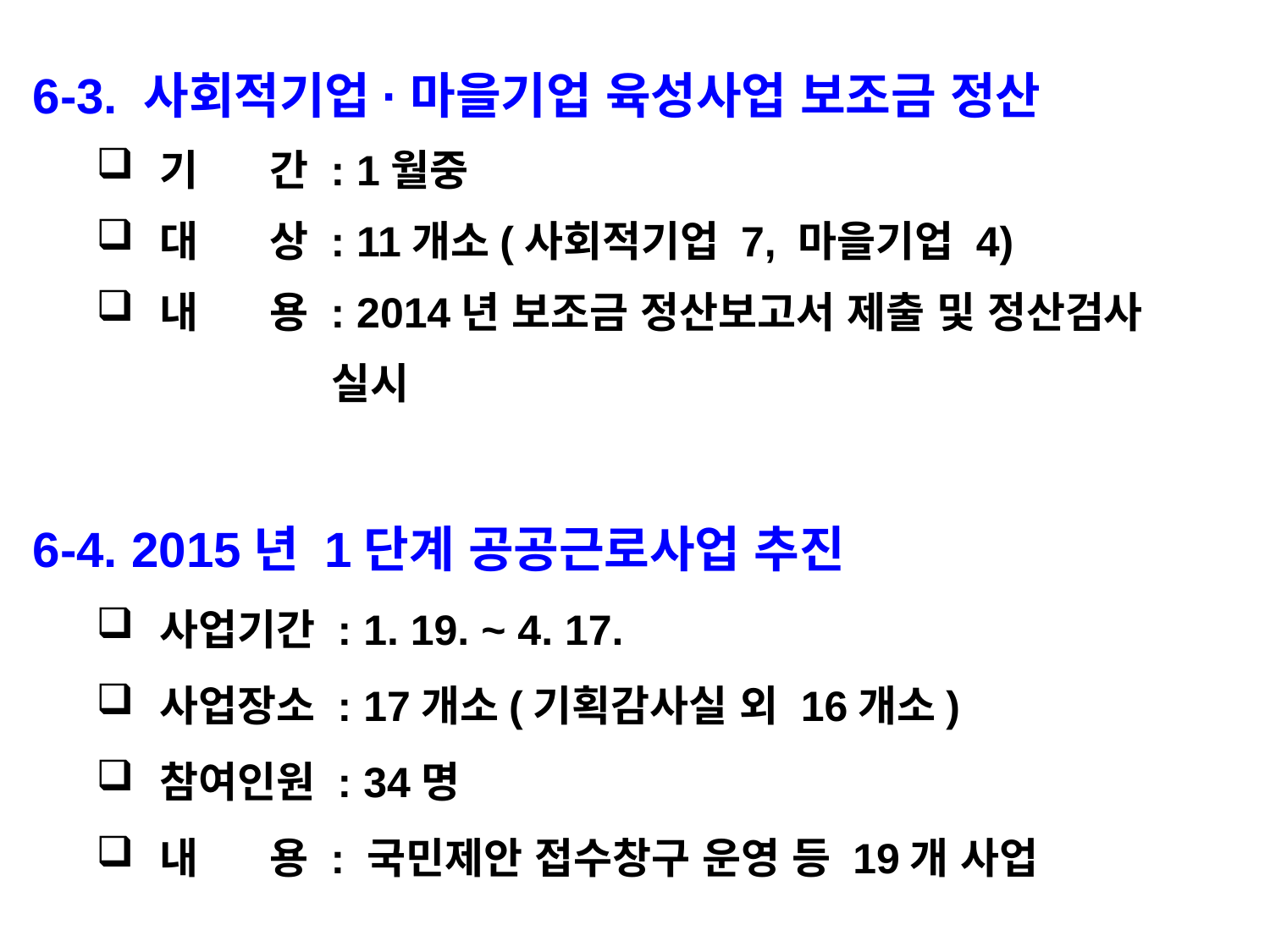

6-3. 사회적기업·마을기업 육성사업 보조금 정산
기      간 : 1월중
대      상 : 11개소(사회적기업 7, 마을기업 4)
내      용 : 2014년 보조금 정산보고서 제출 및 정산검사
                   실시

6-4. 2015년 1단계 공공근로사업 추진
사업기간 : 1. 19. ~ 4. 17.
사업장소 : 17개소(기획감사실 외 16개소)
참여인원 : 34명
내      용 : 국민제안 접수창구 운영 등 19개 사업